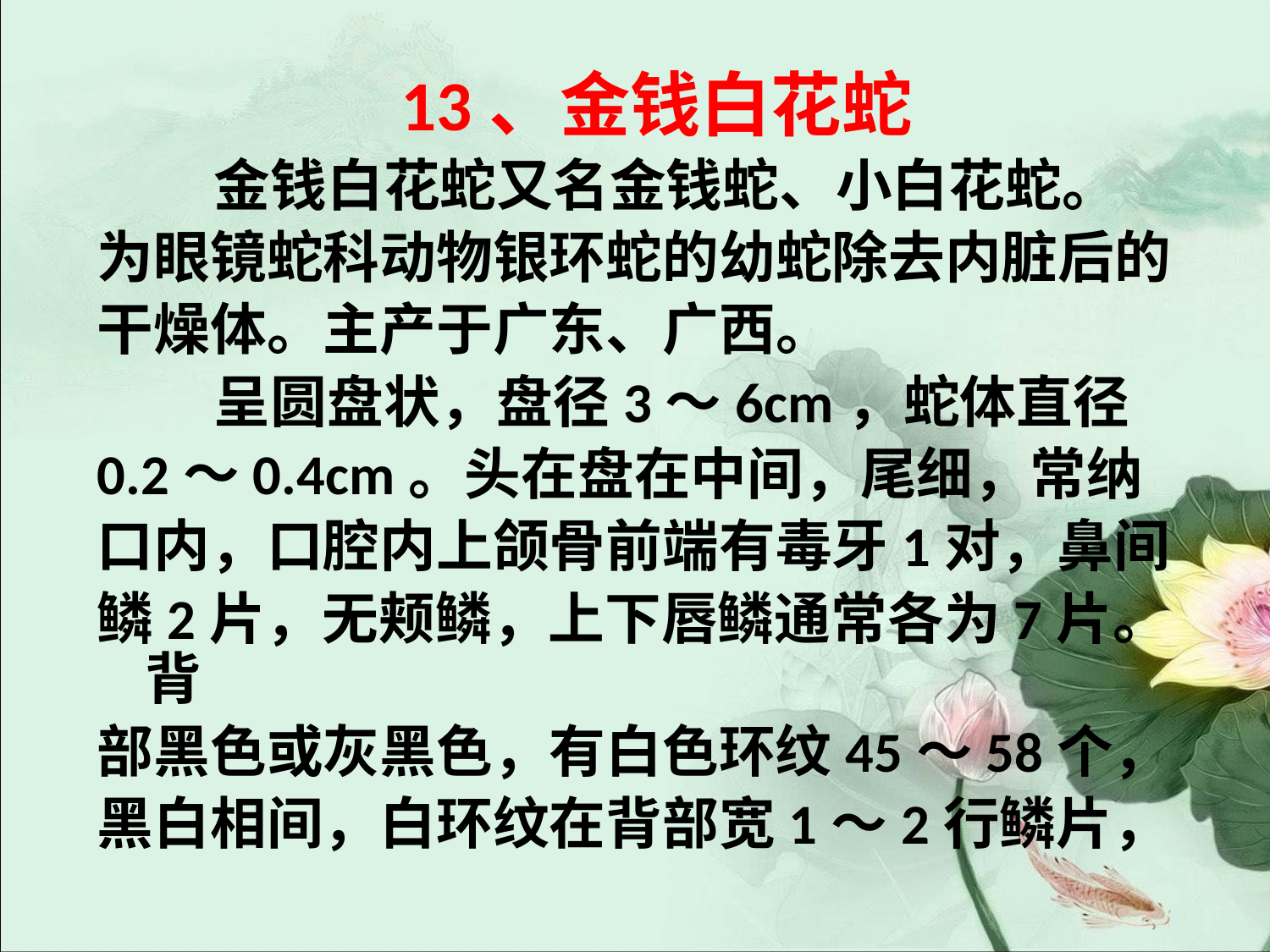

#
13、金钱白花蛇
        金钱白花蛇又名金钱蛇、小白花蛇。
为眼镜蛇科动物银环蛇的幼蛇除去内脏后的
干燥体。主产于广东、广西。
        呈圆盘状，盘径3～6cm，蛇体直径
0.2～0.4cm。头在盘在中间，尾细，常纳
口内，口腔内上颌骨前端有毒牙1对，鼻间
鳞2片，无颊鳞，上下唇鳞通常各为7片。背
部黑色或灰黑色，有白色环纹45～58个，
黑白相间，白环纹在背部宽1～2行鳞片，